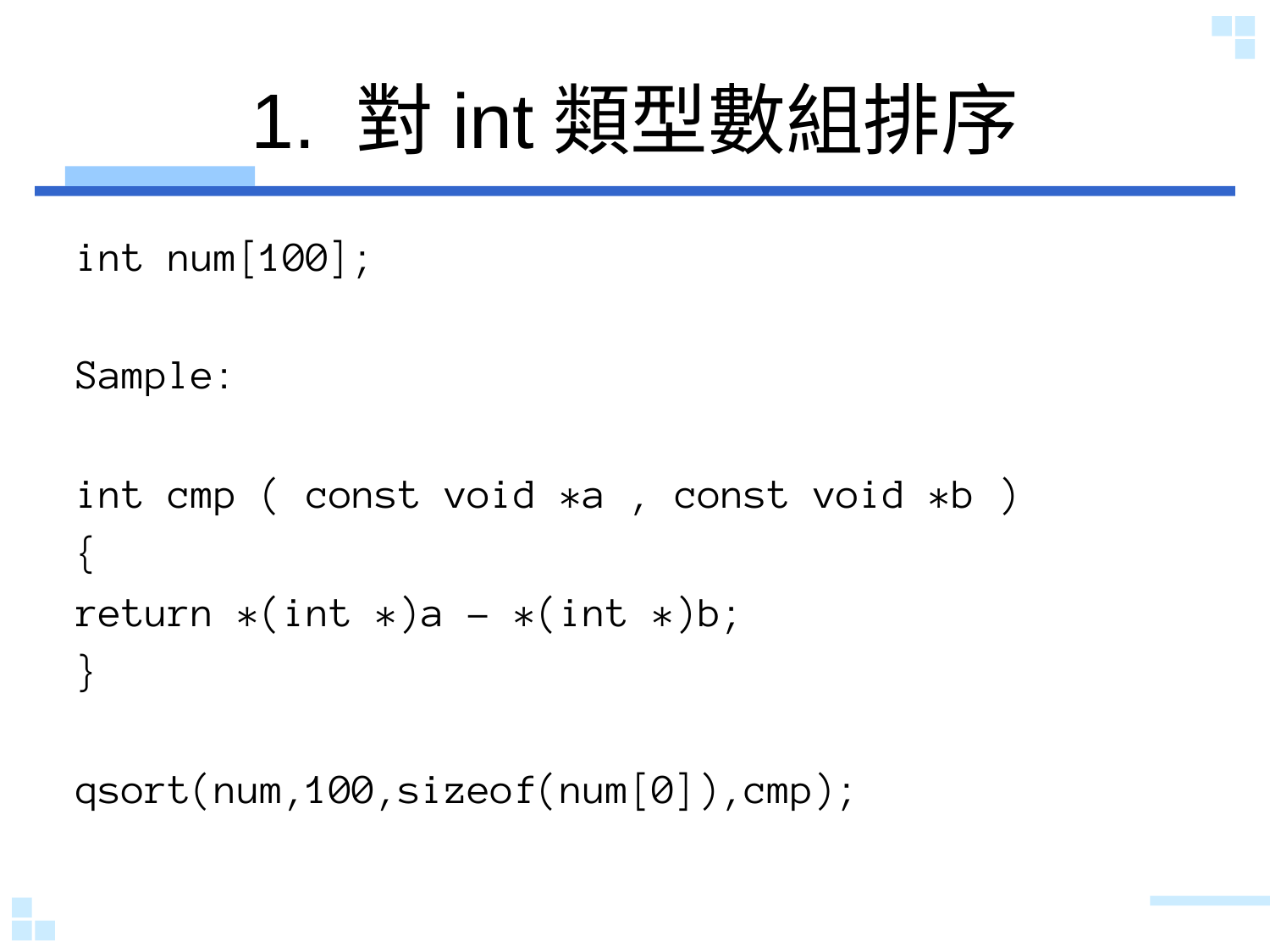

# 1. 對int類型數組排序
int num[100];

Sample:

int cmp ( const void *a , const void *b )
{
return *(int *)a - *(int *)b;
}

qsort(num,100,sizeof(num[0]),cmp);